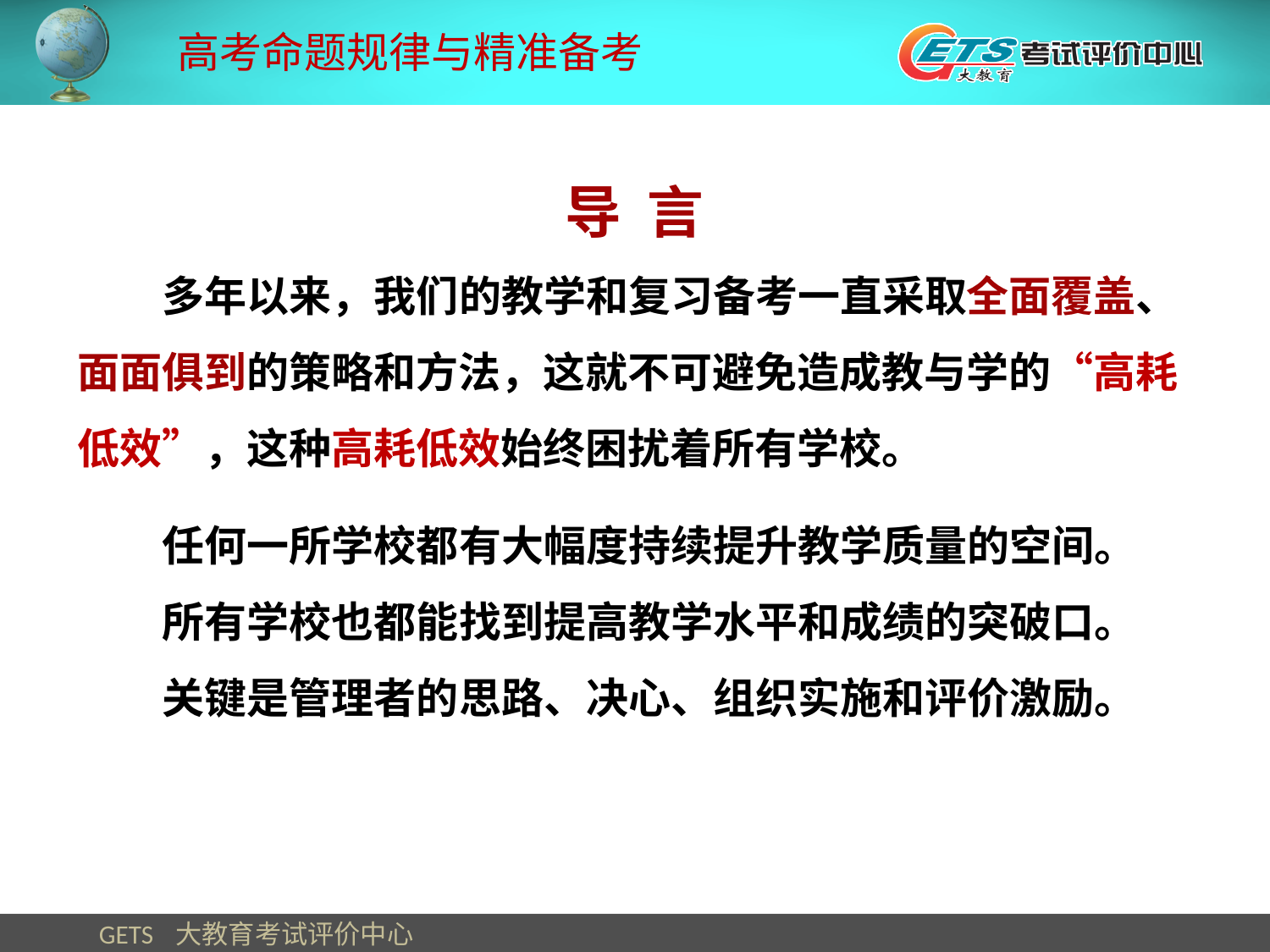

高考命题规律与精准备考
导  言
多年以来，我们的教学和复习备考一直采取全面覆盖、面面俱到的策略和方法，这就不可避免造成教与学的“高耗低效”，这种高耗低效始终困扰着所有学校。
任何一所学校都有大幅度持续提升教学质量的空间。
所有学校也都能找到提高教学水平和成绩的突破口。
关键是管理者的思路、决心、组织实施和评价激励。